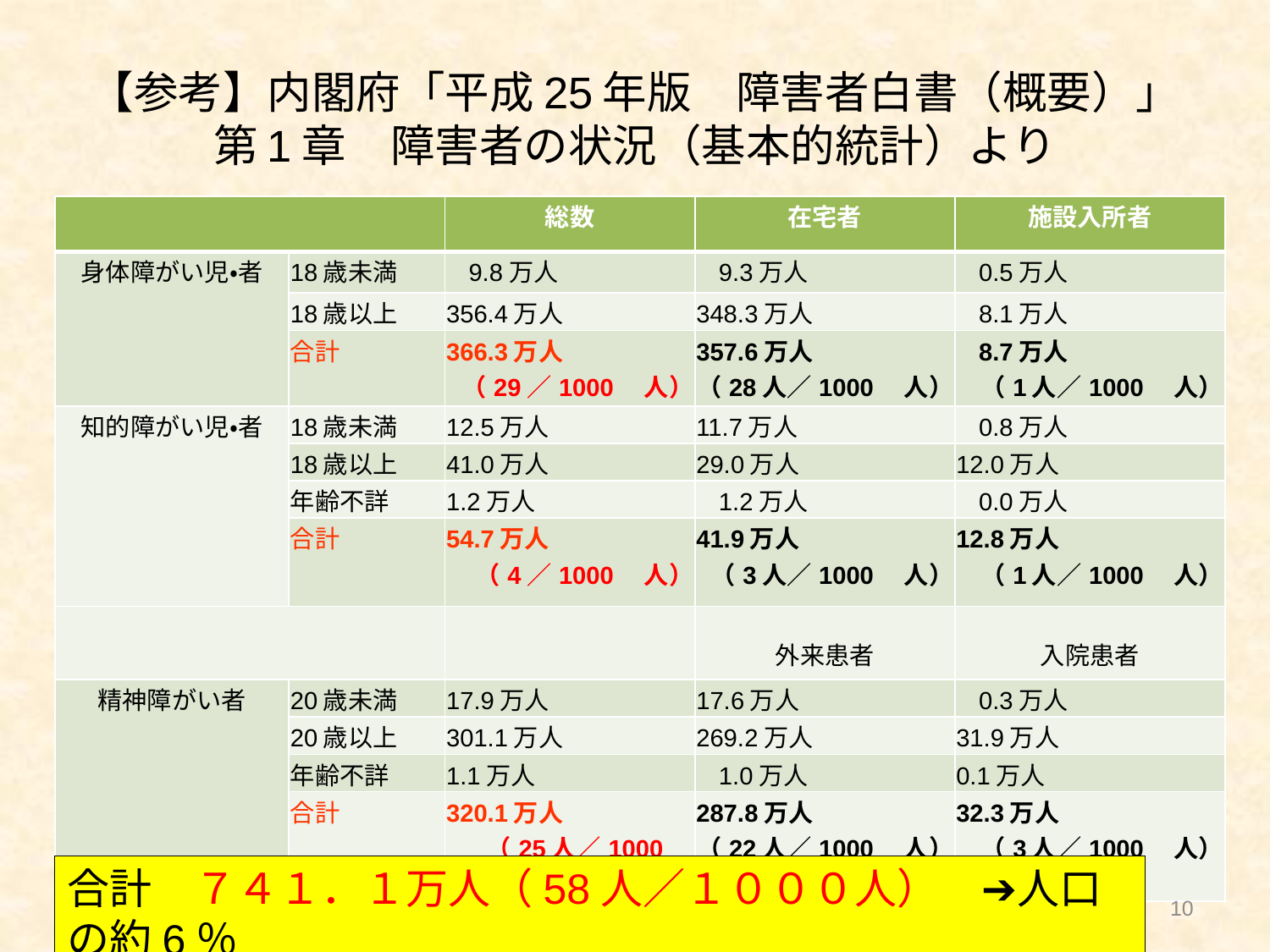

# 【参考】内閣府「平成25年版　障害者白書（概要）」 第1章　障害者の状況（基本的統計）より

|  |  | 総数 | 在宅者 | 施設入所者 |
| --- | --- | --- | --- | --- |
| 身体障がい児・者 | 18歳未満 | 9.8万人 | 9.3万人 | 0.5万人 |
|  | 18歳以上 | 356.4万人 | 348.3万人 | 8.1万人 |
|  | 合計 | 366.3万人　 （29／1000　人） | 357.6万人 （28人／1000　人） | 8.7万人 （1人／1000　人） |
| 知的障がい児・者 | 18歳未満 | 12.5万人 | 11.7万人 | 0.8万人 |
|  | 18歳以上 | 41.0万人 | 29.0万人 | 12.0万人 |
|  | 年齢不詳 | 1.2万人 | 1.2万人 | 0.0万人 |
|  | 合計 | 54.7万人 　（4／1000　人） | 41.9万人 （3人／1000　人） | 12.8万人 （1人／1000　人） |
|  |  |  | 外来患者 | 入院患者 |
| 精神障がい者 | 20歳未満 | 17.9万人 | 17.6万人 | 0.3万人 |
|  | 20歳以上 | 301.1万人 | 269.2万人 | 31.9万人 |
|  | 年齢不詳 | 1.1万人 | 1.0万人 | 0.1万人 |
|  | 合計 | 320.1万人　 （25人／1000　人） | 287.8万人 （22人／1000　人） | 32.3万人 （3人／1000　人） |
合計　７４１．１万人（58人／１０００人）　➔人口の約6％
10